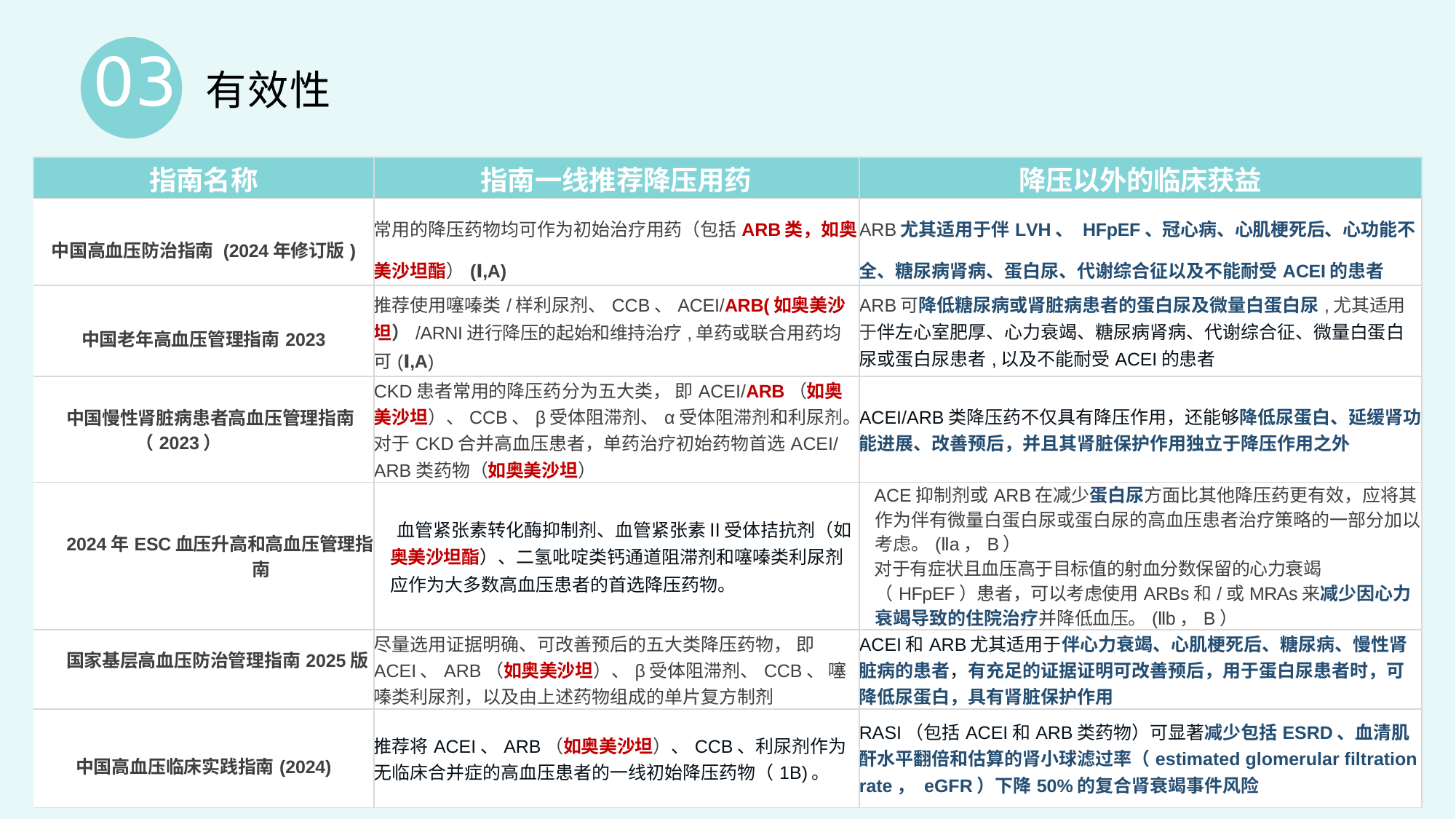

03

有效性
| 指南名称 | 指南一线推荐降压用药 | 降压以外的临床获益 |
| --- | --- | --- |
| 中国高血压防治指南 (2024年修订版) | 常用的降压药物均可作为初始治疗用药（包括ARB类，如奥美沙坦酯）(Ⅰ,A) | ARB尤其适用于伴LVH、 HFpEF、冠心病、心肌梗死后、心功能不全、糖尿病肾病、蛋白尿、代谢综合征以及不能耐受ACEI的患者 |
| 中国老年高血压管理指南2023 | 推荐使用噻嗪类/样利尿剂、CCB、ACEI/ARB(如奥美沙坦）/ARNI进行降压的起始和维持治疗,单药或联合用药均可(Ⅰ,A) | ARB可降低糖尿病或肾脏病患者的蛋白尿及微量白蛋白尿,尤其适用于伴左心室肥厚、心力衰竭、糖尿病肾病、代谢综合征、微量白蛋白尿或蛋白尿患者,以及不能耐受ACEI的患者 |
| 中国慢性肾脏病患者高血压管理指南 （2023） | CKD患者常用的降压药分为五大类， 即ACEI/ARB（如奥美沙坦）、CCB、β受体阻滞剂、α受体阻滞剂和利尿剂。对于CKD合并高血压患者，单药治疗初始药物首选ACEI/ARB类药物（如奥美沙坦） | ACEI/ARB类降压药不仅具有降压作用，还能够降低尿蛋白、延缓肾功能进展、改善预后，并且其肾脏保护作用独立于降压作用之外 |
| 2024年ESC血压升高和高血压管理指南 | 血管紧张素转化酶抑制剂、血管紧张素Ⅱ受体拮抗剂（如奥美沙坦酯）、二氢吡啶类钙通道阻滞剂和噻嗪类利尿剂应作为大多数高血压患者的首选降压药物。 | ACE抑制剂或ARB在减少蛋白尿方面比其他降压药更有效，应将其作为伴有微量白蛋白尿或蛋白尿的高血压患者治疗策略的一部分加以考虑。(Ⅱa，B） 对于有症状且血压高于目标值的射血分数保留的心力衰竭（HFpEF）患者，可以考虑使用ARBs和/或MRAs来减少因心力衰竭导致的住院治疗并降低血压。(Ⅱb，B） |
| 国家基层高血压防治管理指南2025版 | 尽量选用证据明确、可改善预后的五大类降压药物， 即ACEI、ARB（如奥美沙坦）、β受体阻滞剂、CCB、 噻嗪类利尿剂，以及由上述药物组成的单片复方制剂 | ACEI和ARB尤其适用于伴心力衰竭、心肌梗死后、糖尿病、慢性肾脏病的患者，有充足的证据证明可改善预后，用于蛋白尿患者时，可降低尿蛋白，具有肾脏保护作用 |
| 中国高血压临床实践指南(2024) | 推荐将ACEI、ARB（如奥美沙坦）、CCB、利尿剂作为无临床合并症的高血压患者的一线初始降压药物（1B)。 | RASI（包括ACEI和ARB类药物）可显著减少包括ESRD、血清肌酐水平翻倍和估算的肾小球滤过率（estimated glomerular filtration rate， eGFR）下降50%的复合肾衰竭事件风险 |